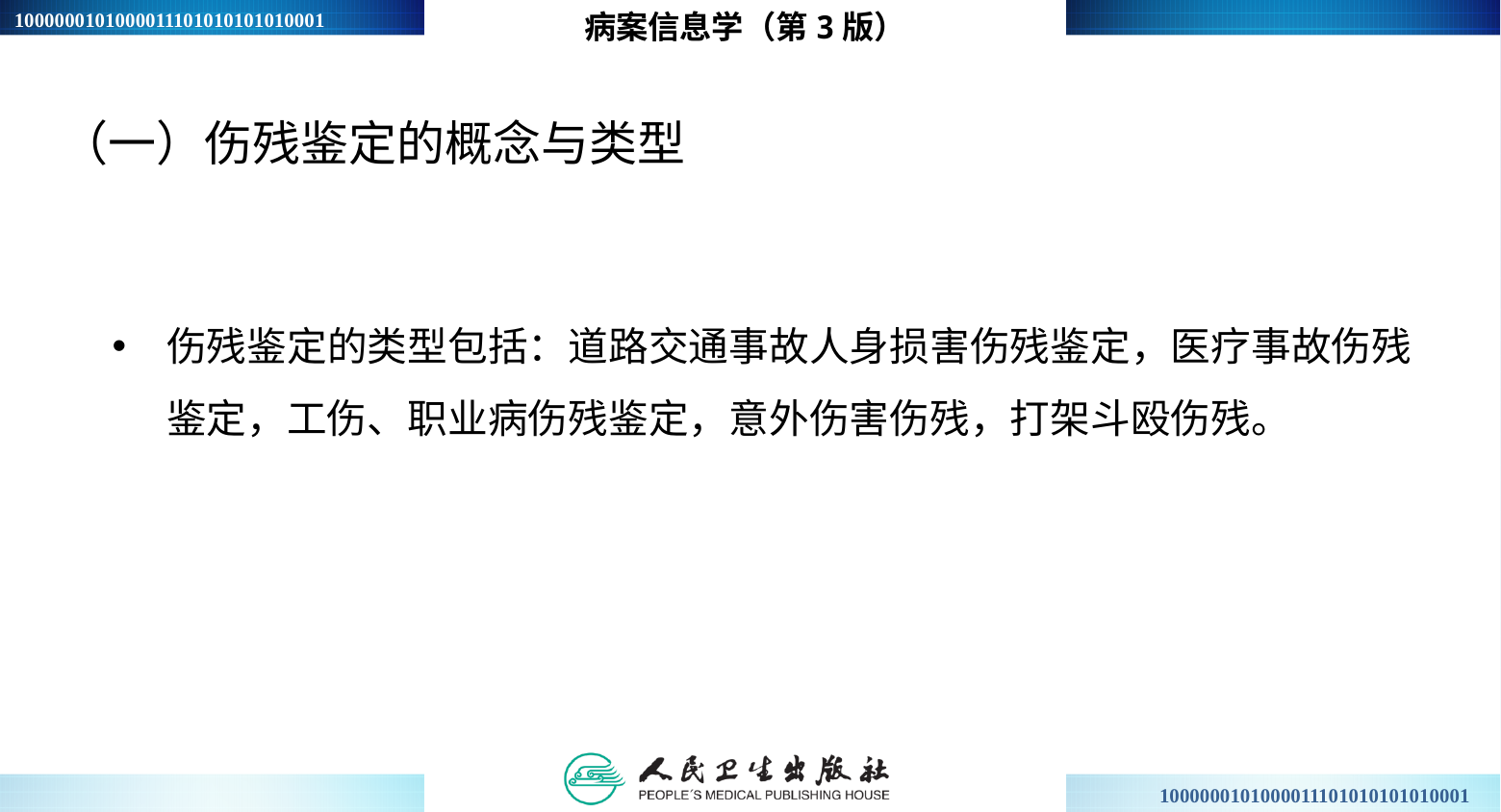

病案信息学（第3版）
（一）伤残鉴定的概念与类型
伤残鉴定的类型包括：道路交通事故人身损害伤残鉴定，医疗事故伤残鉴定，工伤、职业病伤残鉴定，意外伤害伤残，打架斗殴伤残。